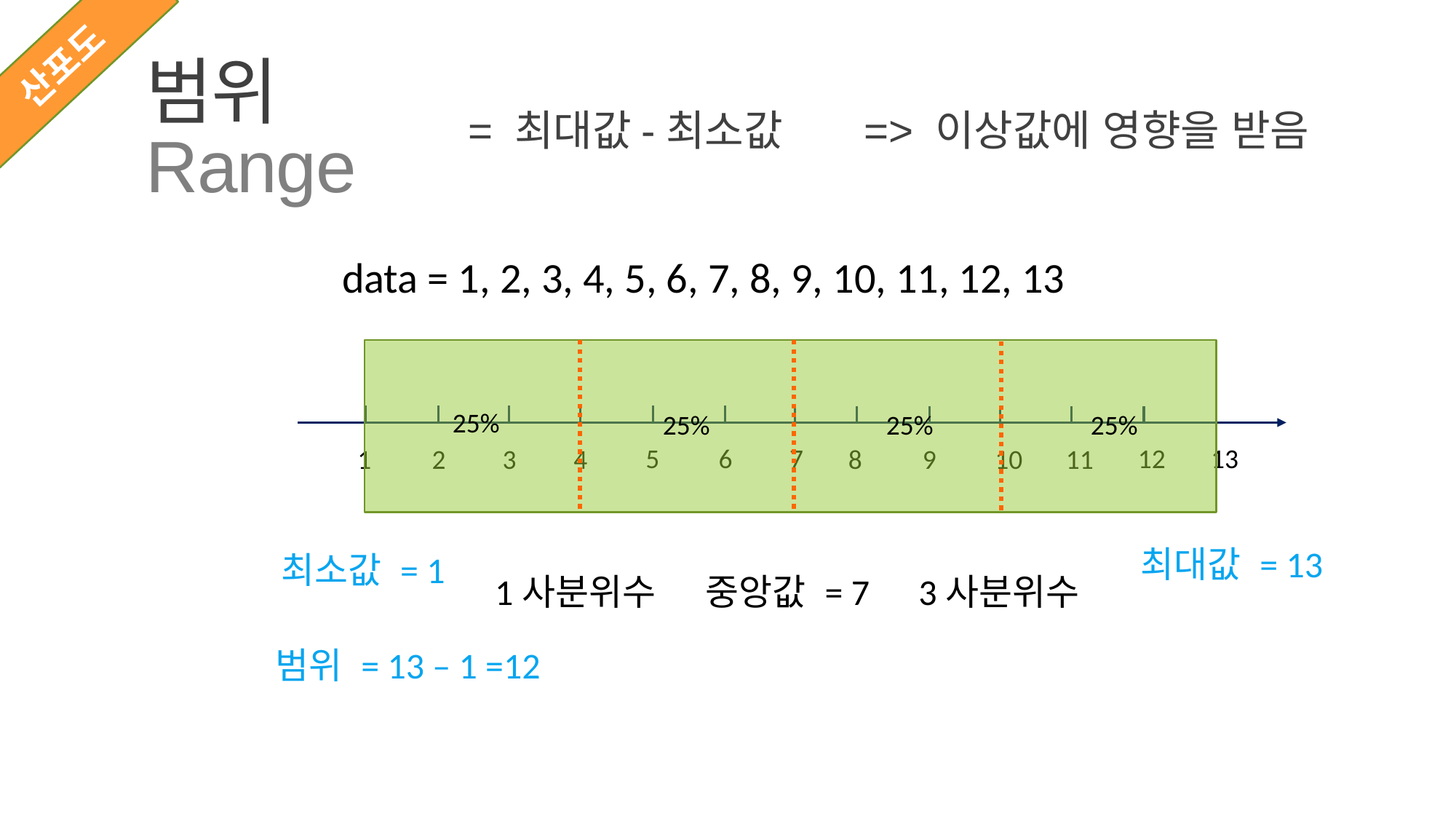

산포도
# 범위 Range
= 최대값-최소값      => 이상값에 영향을 받음

data = 1, 2, 3, 4, 5, 6, 7, 8, 9, 10, 11, 12, 13

25%
25%
25%
25%
5
6
7
12
13
1
2
3
4
8
9
10
11
최대값 = 13
최소값 = 1
3사분위수
1사분위수
중앙값 = 7
범위 = 13 – 1 =12